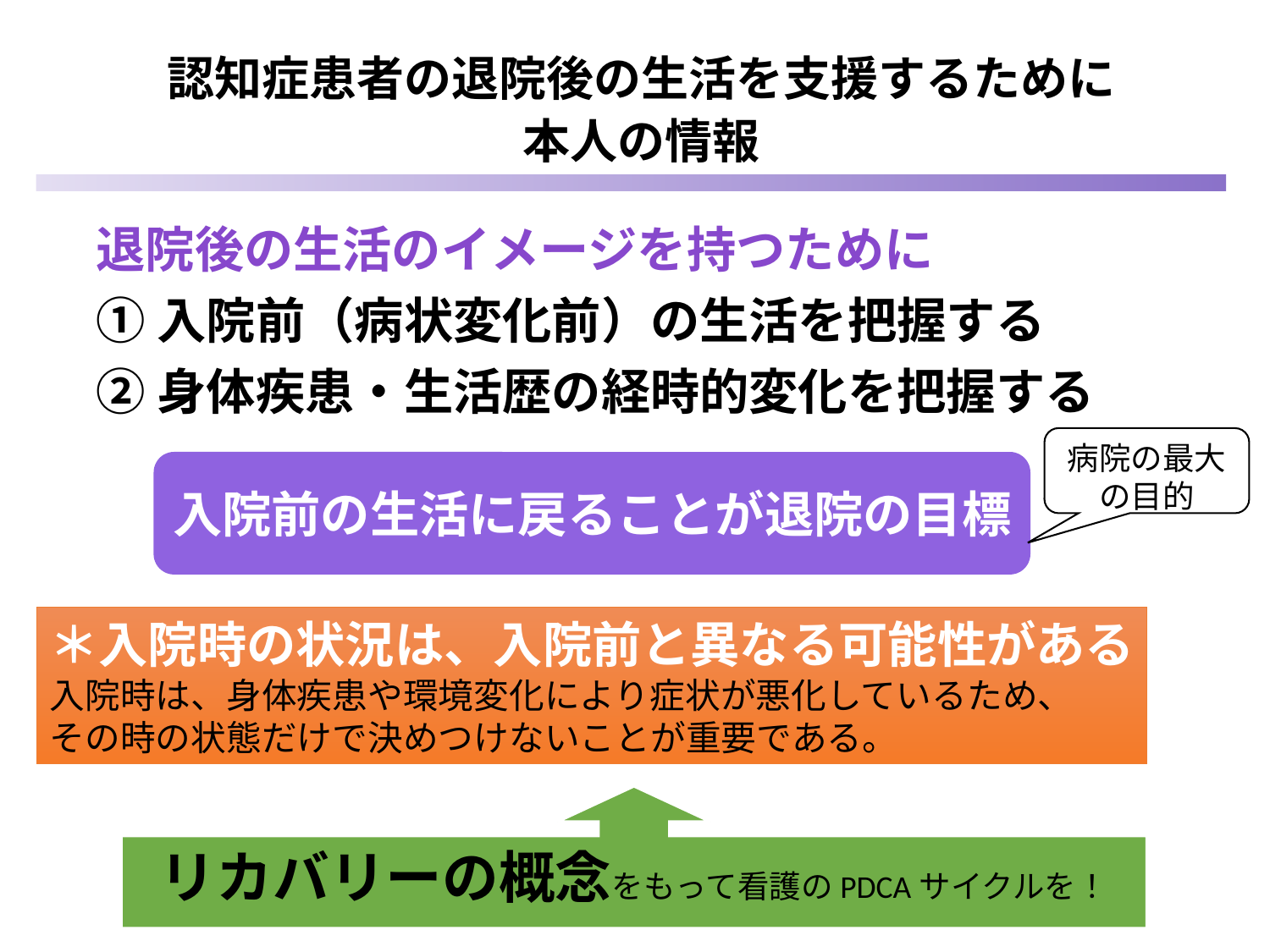

認知症患者の退院後の生活を支援するために
本人の情報

退院後の生活のイメージを持つために
①入院前（病状変化前）の生活を把握する
②身体疾患・生活歴の経時的変化を把握する

病院の最大の目的
入院前の生活に戻ることが退院の目標
＊入院時の状況は、入院前と異なる可能性がある
入院時は、身体疾患や環境変化により症状が悪化しているため、
その時の状態だけで決めつけないことが重要である。
リカバリーの概念をもって看護のPDCAサイクルを！